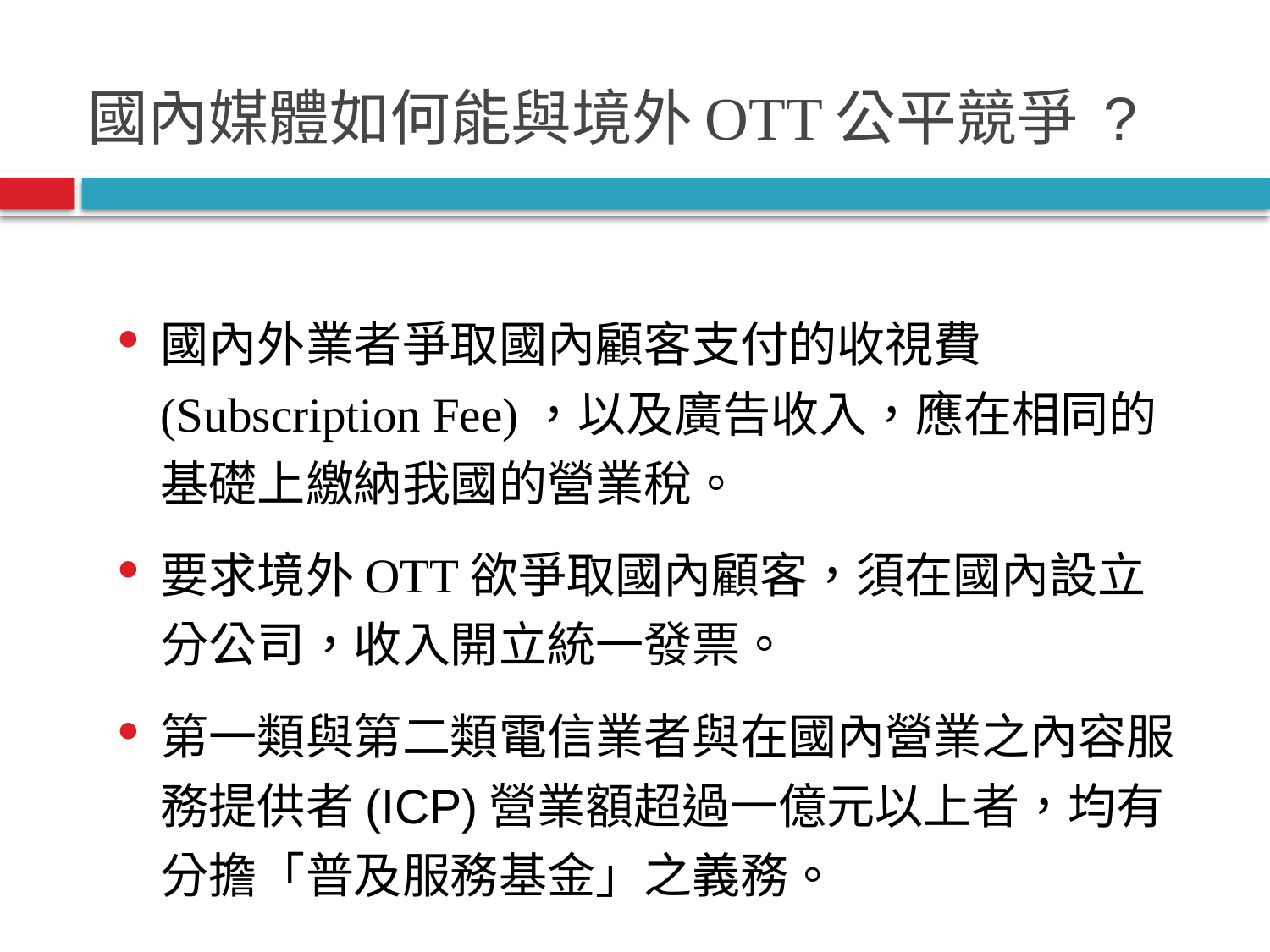

國內媒體如何能與境外OTT公平競爭 ?

國內外業者爭取國內顧客支付的收視費(Subscription Fee)，以及廣告收入，應在相同的基礎上繳納我國的營業稅。
要求境外OTT欲爭取國內顧客，須在國內設立分公司，收入開立統一發票。
第一類與第二類電信業者與在國內營業之內容服務提供者(ICP)營業額超過一億元以上者，均有分擔「普及服務基金」之義務。